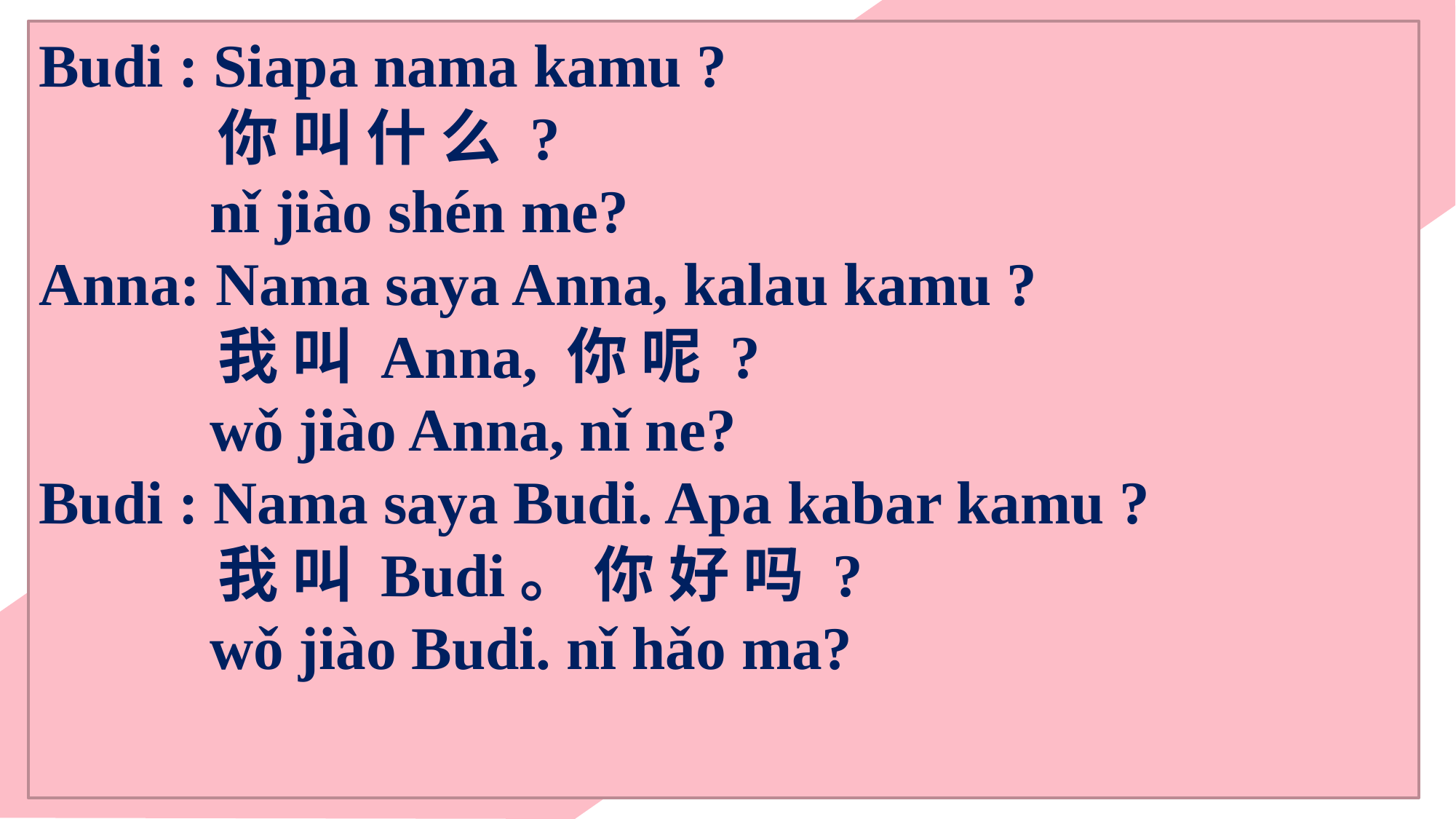

Budi : Siapa nama kamu ?
	    你 叫 什 么 ?
nǐ jiào shén me?
Anna: Nama saya Anna, kalau kamu ?
	    我 叫 Anna, 你 呢 ?
wǒ jiào Anna, nǐ ne?
Budi : Nama saya Budi. Apa kabar kamu ?
	    我 叫 Budi。 你 好 吗 ?
wǒ jiào Budi. nǐ hǎo ma?